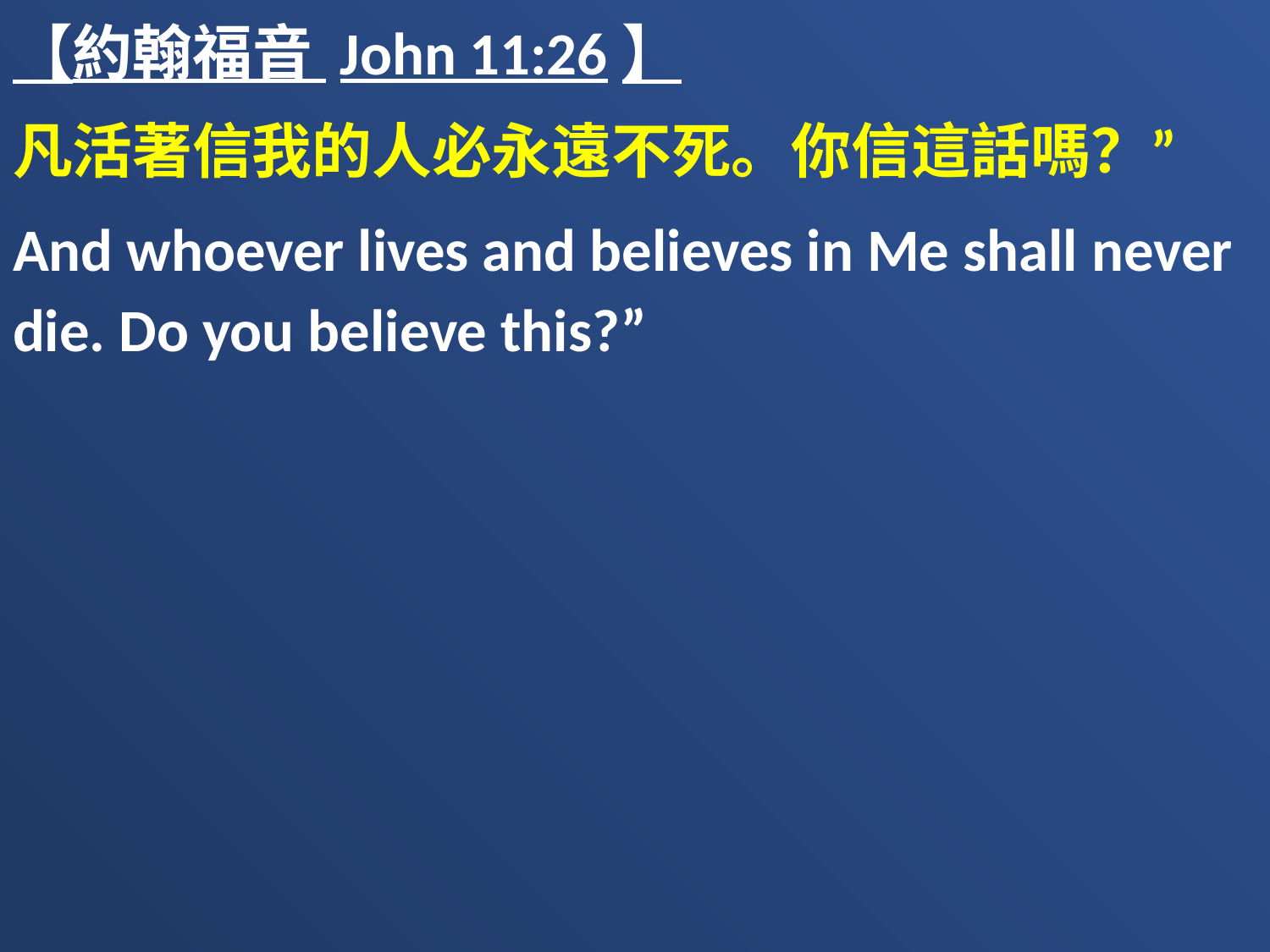

【約翰福音 John 11:26】
凡活著信我的人必永遠不死。你信這話嗎？”
And whoever lives and believes in Me shall never die. Do you believe this?”